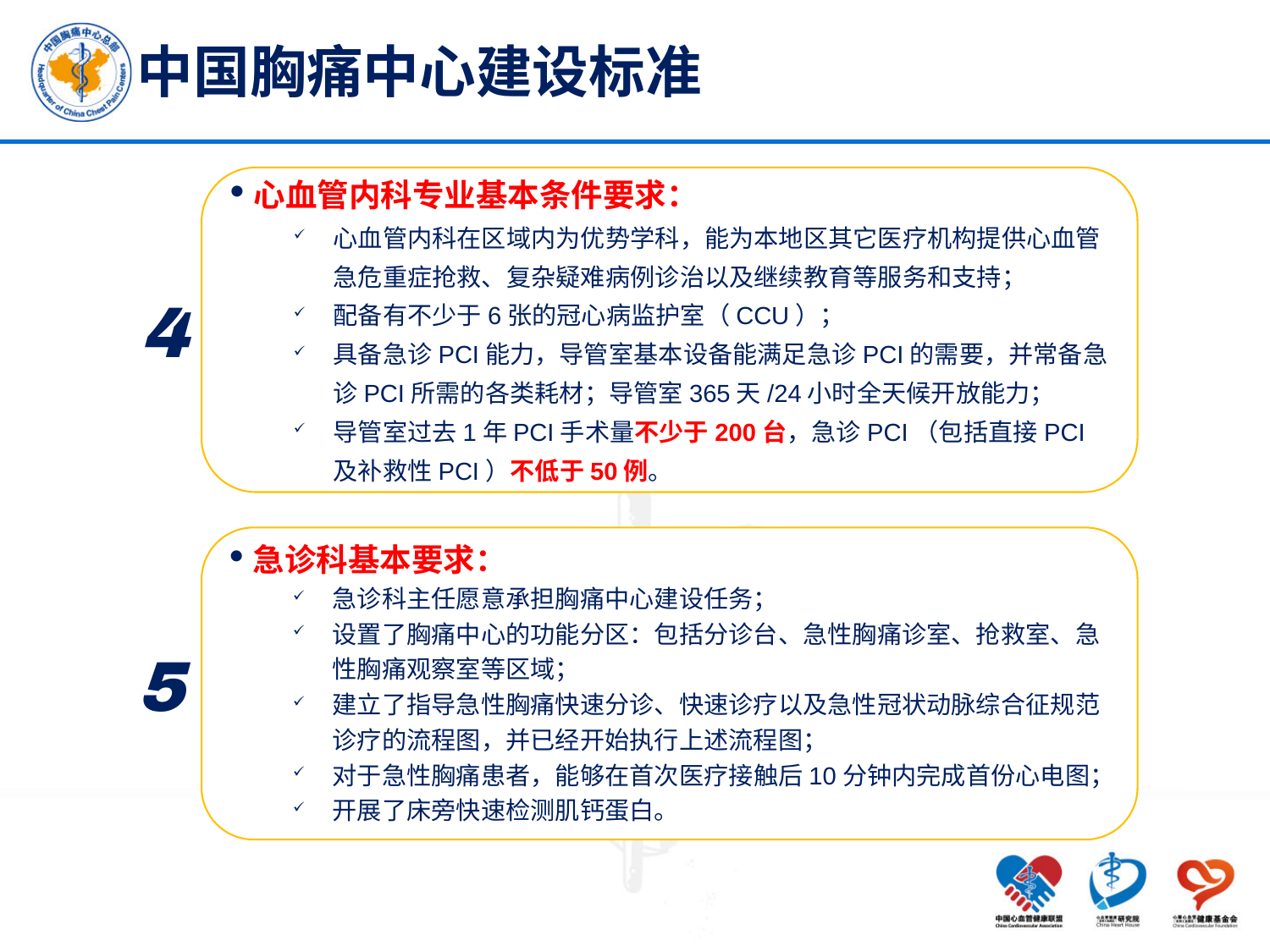

中国胸痛中心建设标准
心血管内科专业基本条件要求：
心血管内科在区域内为优势学科，能为本地区其它医疗机构提供心血管急危重症抢救、复杂疑难病例诊治以及继续教育等服务和支持；
配备有不少于6张的冠心病监护室（CCU）；
具备急诊PCI能力，导管室基本设备能满足急诊PCI的需要，并常备急诊PCI所需的各类耗材；导管室365天/24小时全天候开放能力；
导管室过去1年PCI手术量不少于200台，急诊PCI（包括直接PCI及补救性PCI）不低于50例。
4
急诊科基本要求：
急诊科主任愿意承担胸痛中心建设任务；
设置了胸痛中心的功能分区：包括分诊台、急性胸痛诊室、抢救室、急性胸痛观察室等区域；
建立了指导急性胸痛快速分诊、快速诊疗以及急性冠状动脉综合征规范诊疗的流程图，并已经开始执行上述流程图；
对于急性胸痛患者，能够在首次医疗接触后10分钟内完成首份心电图；
开展了床旁快速检测肌钙蛋白。
5